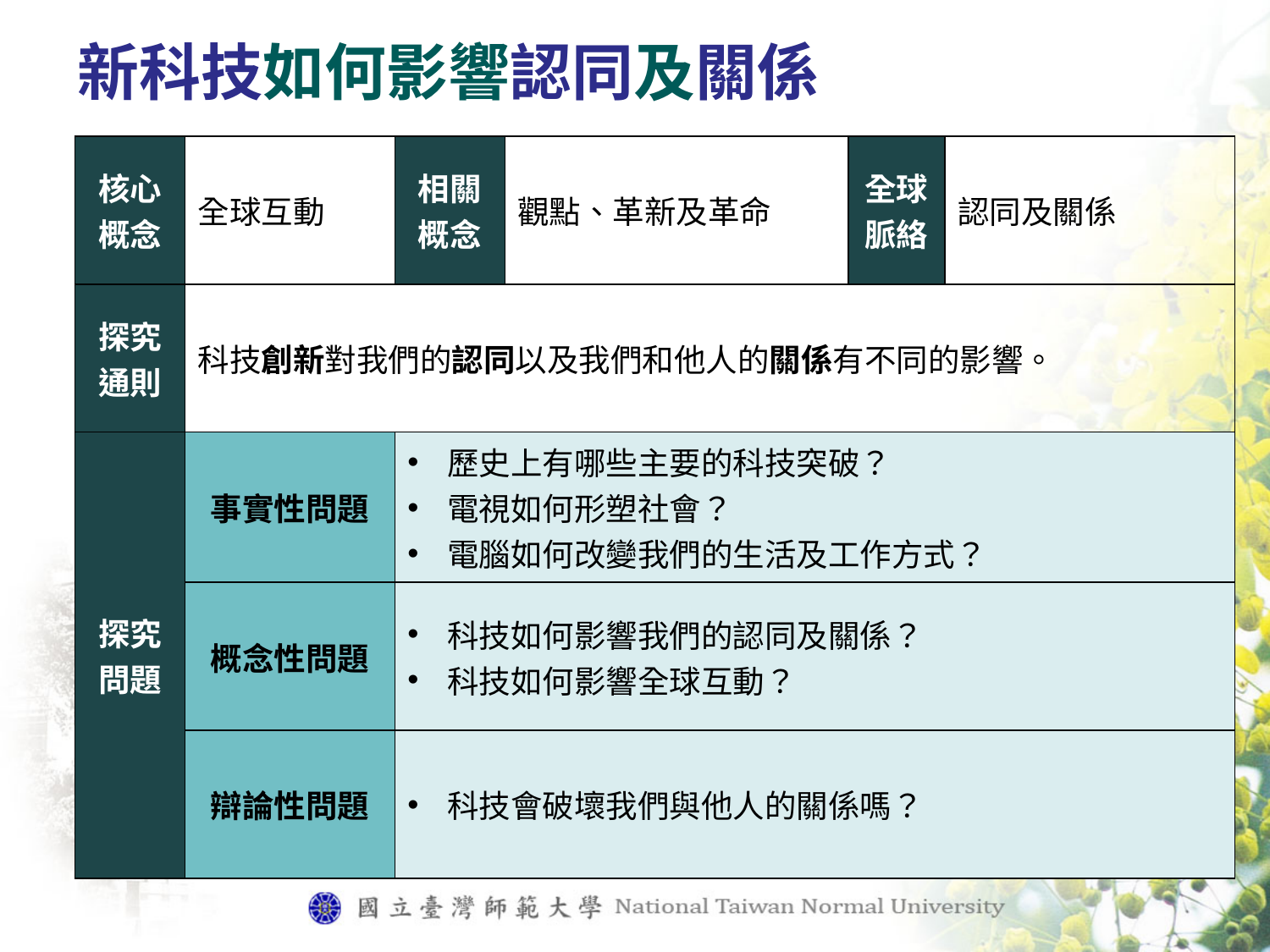

# 新科技如何影響認同及關係
| 核心概念 | 全球互動 | 相關概念 | 觀點、革新及革命 | 全球脈絡 | 認同及關係 |
| --- | --- | --- | --- | --- | --- |
| 探究通則 | 科技創新對我們的認同以及我們和他人的關係有不同的影響。 |  |  |  |  |
| 探究問題 | 事實性問題 | 歷史上有哪些主要的科技突破？ 電視如何形塑社會？ 電腦如何改變我們的生活及工作方式？ |  |  |  |
|  | 概念性問題 | 科技如何影響我們的認同及關係？ 科技如何影響全球互動？ |  |  |  |
|  | 辯論性問題 | 科技會破壞我們與他人的關係嗎？ |  |  |  |